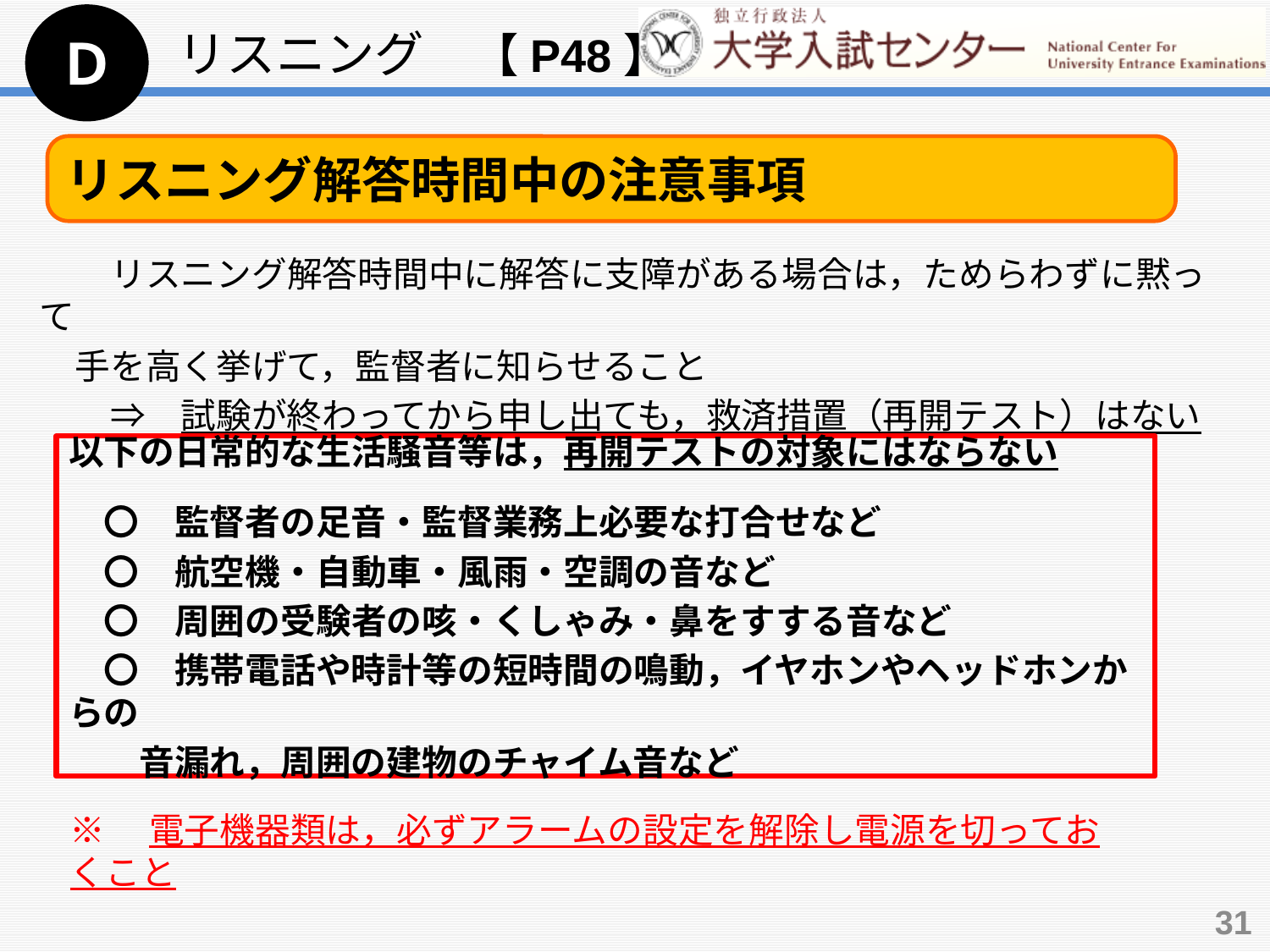

Ｄ

リスニング　【P48】
リスニング解答時間中の注意事項
　　リスニング解答時間中に解答に支障がある場合は，ためらわずに黙って
　手を高く挙げて，監督者に知らせること
　　⇒　試験が終わってから申し出ても，救済措置（再開テスト）はない

以下の日常的な生活騒音等は，再開テストの対象にはならない

　〇　監督者の足音・監督業務上必要な打合せなど
　〇　航空機・自動車・風雨・空調の音など
　〇　周囲の受験者の咳・くしゃみ・鼻をすする音など
　〇　携帯電話や時計等の短時間の鳴動，イヤホンやヘッドホンからの
　　音漏れ，周囲の建物のチャイム音など

※　電子機器類は，必ずアラームの設定を解除し電源を切っておくこと
31